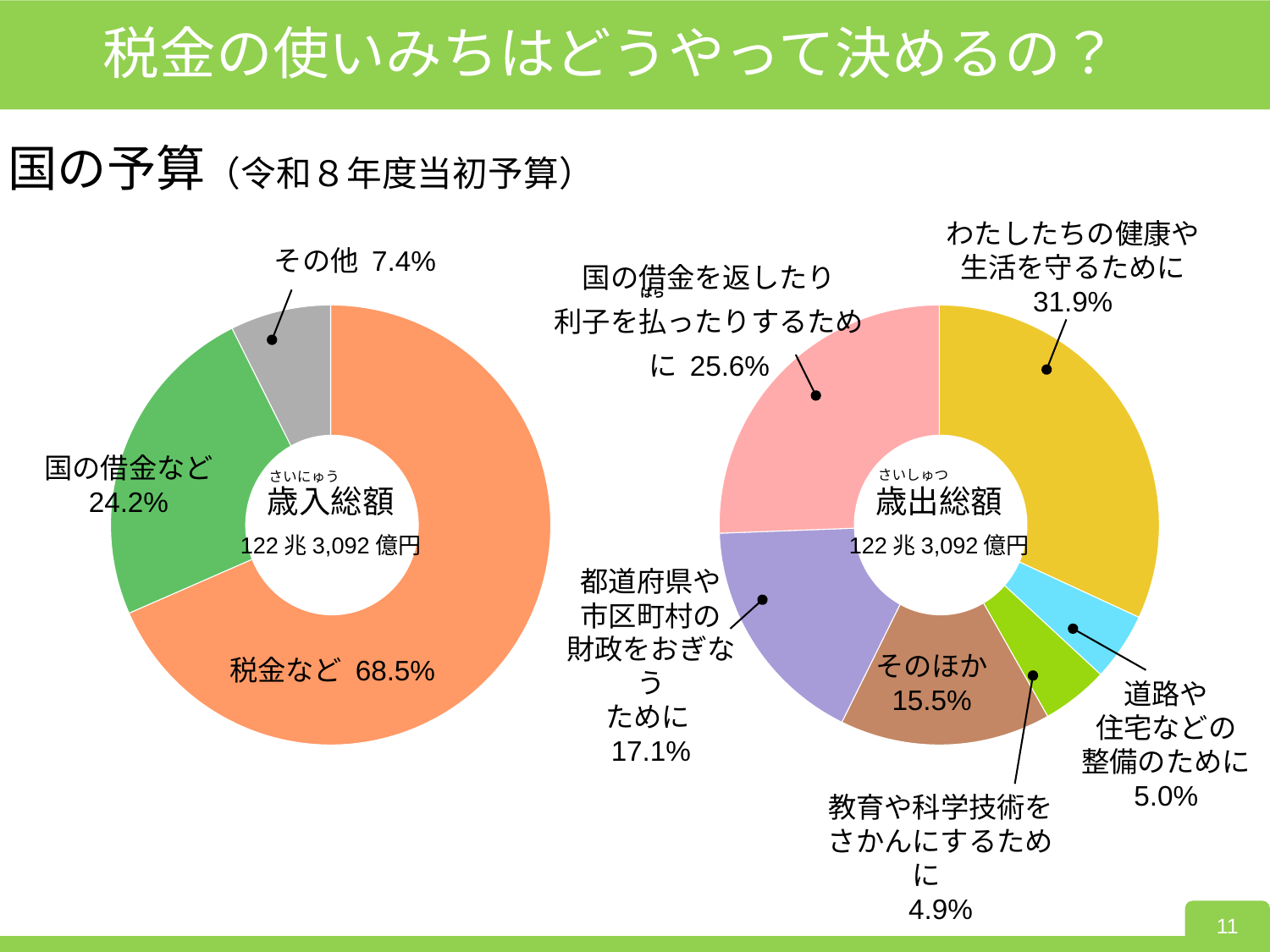

税金の使いみちはどうやって決めるの？
国の予算（令和８年度当初予算）
わたしたちの健康や
生活を守るために
31.9%
国の借金を返したり
利子を払ったりするために 25.6%
はら

### Chart

| Category |  |
|---|---|
歳出総額
122兆3,092億円
さいしゅつ
都道府県や
市区町村の
財政をおぎなう
ために
17.1%
そのほか
15.5%
道路や
住宅などの
整備のために
5.0%
教育や科学技術を
さかんにするために
4.9%
その他 7.4%

### Chart

| Category |  |
|---|---|
歳入総額
122兆3,092億円
国の借金など 24.2%
さいにゅう
税金など 68.5%
11